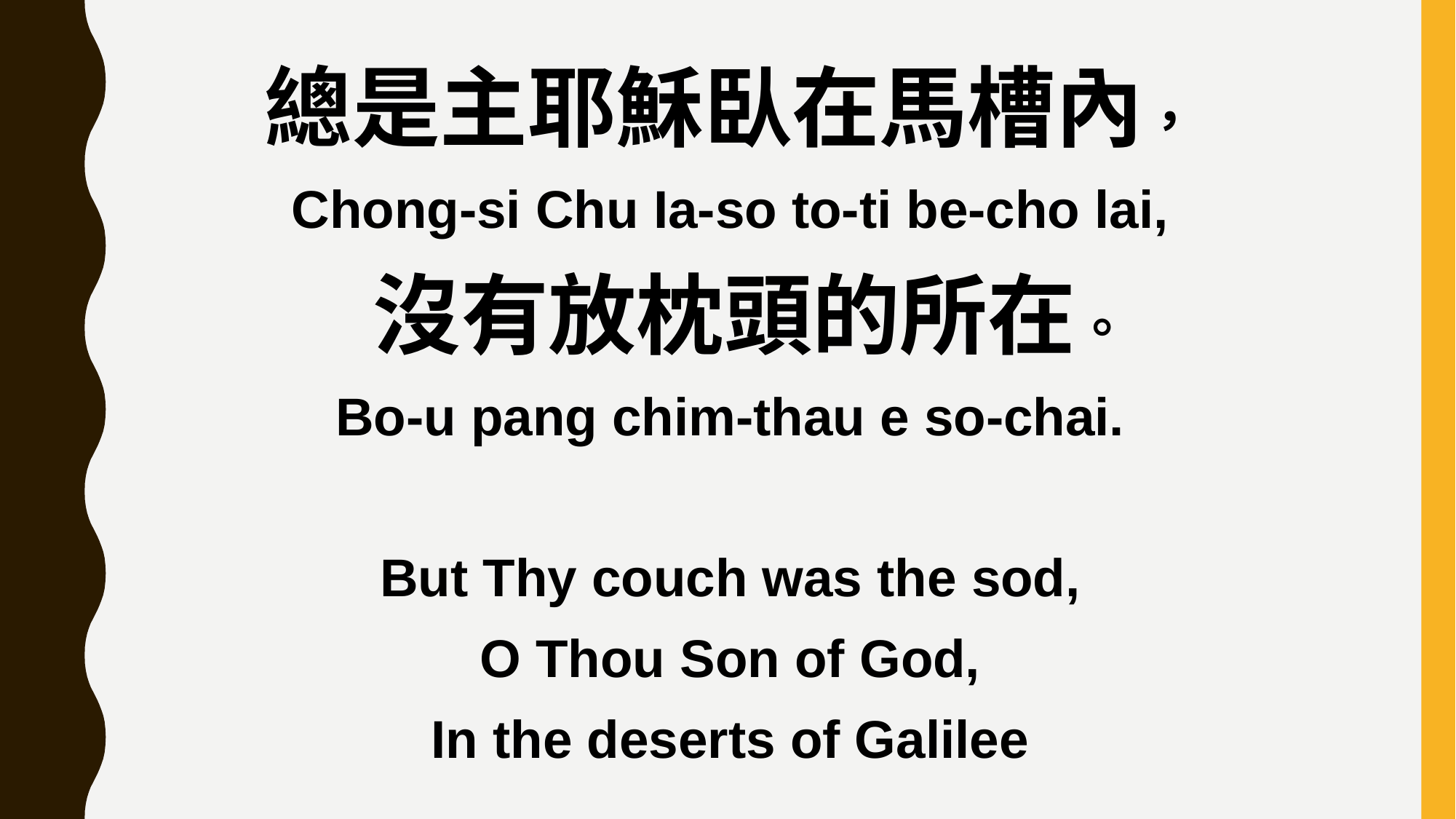

總是主耶穌臥在馬槽內，
Chong-si Chu Ia-so to-ti be-cho lai,
 沒有放枕頭的所在。
Bo-u pang chim-thau e so-chai.

But Thy couch was the sod,
O Thou Son of God,
In the deserts of Galilee